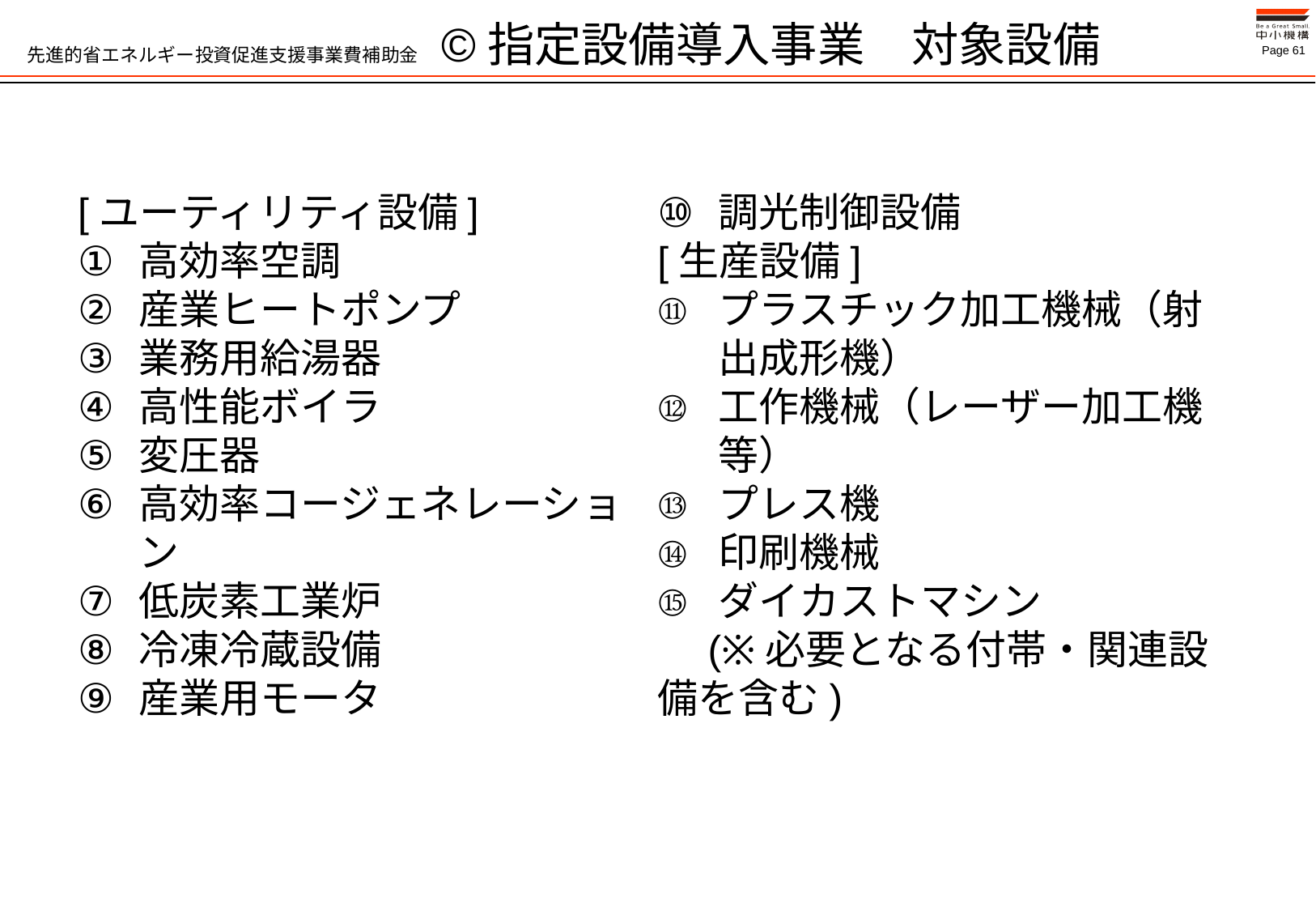

# 先進的省エネルギー投資促進支援事業費補助金　©指定設備導入事業　対象設備
[ユーティリティ設備]
高効率空調
産業ヒートポンプ
業務用給湯器
高性能ボイラ
変圧器
高効率コージェネレーション
低炭素工業炉
冷凍冷蔵設備
産業用モータ
調光制御設備
[生産設備]
プラスチック加工機械（射出成形機）
工作機械（レーザー加工機等）
プレス機
印刷機械
ダイカストマシン
　(※必要となる付帯・関連設備を含む)